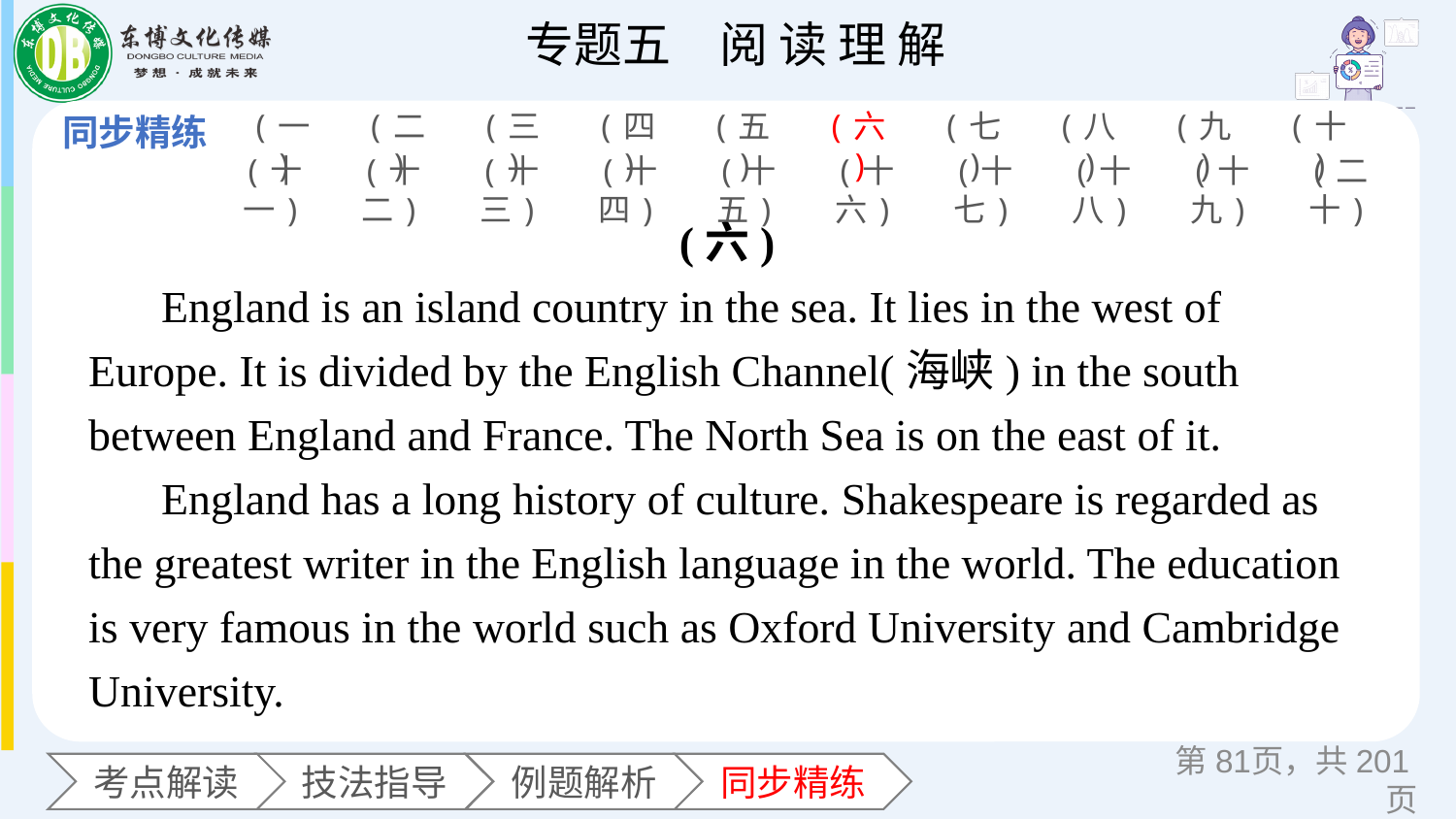

(一)
(二)
(三)
(四)
(五)
(六)
(七)
(八)
(九)
(十)
(十一)
(十二)
(十三)
(十四)
(十五)
(十六)
(十七)
(十八)
(十九)
(二十)
(六)
England is an island country in the sea. It lies in the west of Europe. It is divided by the English Channel(海峡) in the south between England and France. The North Sea is on the east of it.
England has a long history of culture. Shakespeare is regarded as the greatest writer in the English language in the world. The education is very famous in the world such as Oxford University and Cambridge University.
第81页，共201页